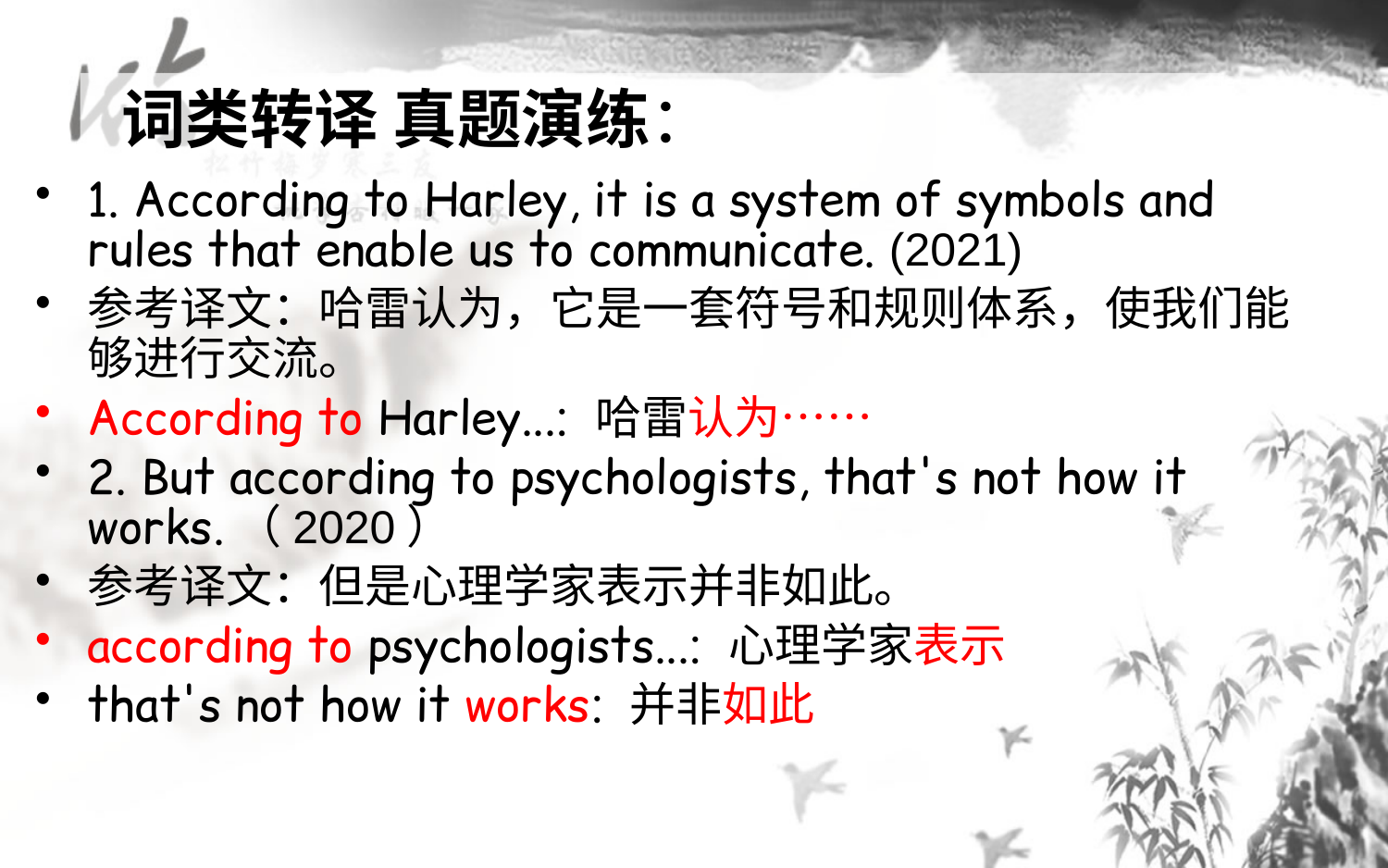

词类转译 真题演练：
1. According to Harley, it is a system of symbols and rules that enable us to communicate. (2021)
参考译文：哈雷认为，它是一套符号和规则体系，使我们能够进行交流。
According to Harley...: 哈雷认为……
2. But according to psychologists, that's not how it works.（2020）
参考译文：但是心理学家表示并非如此。
according to psychologists...: 心理学家表示
that's not how it works: 并非如此